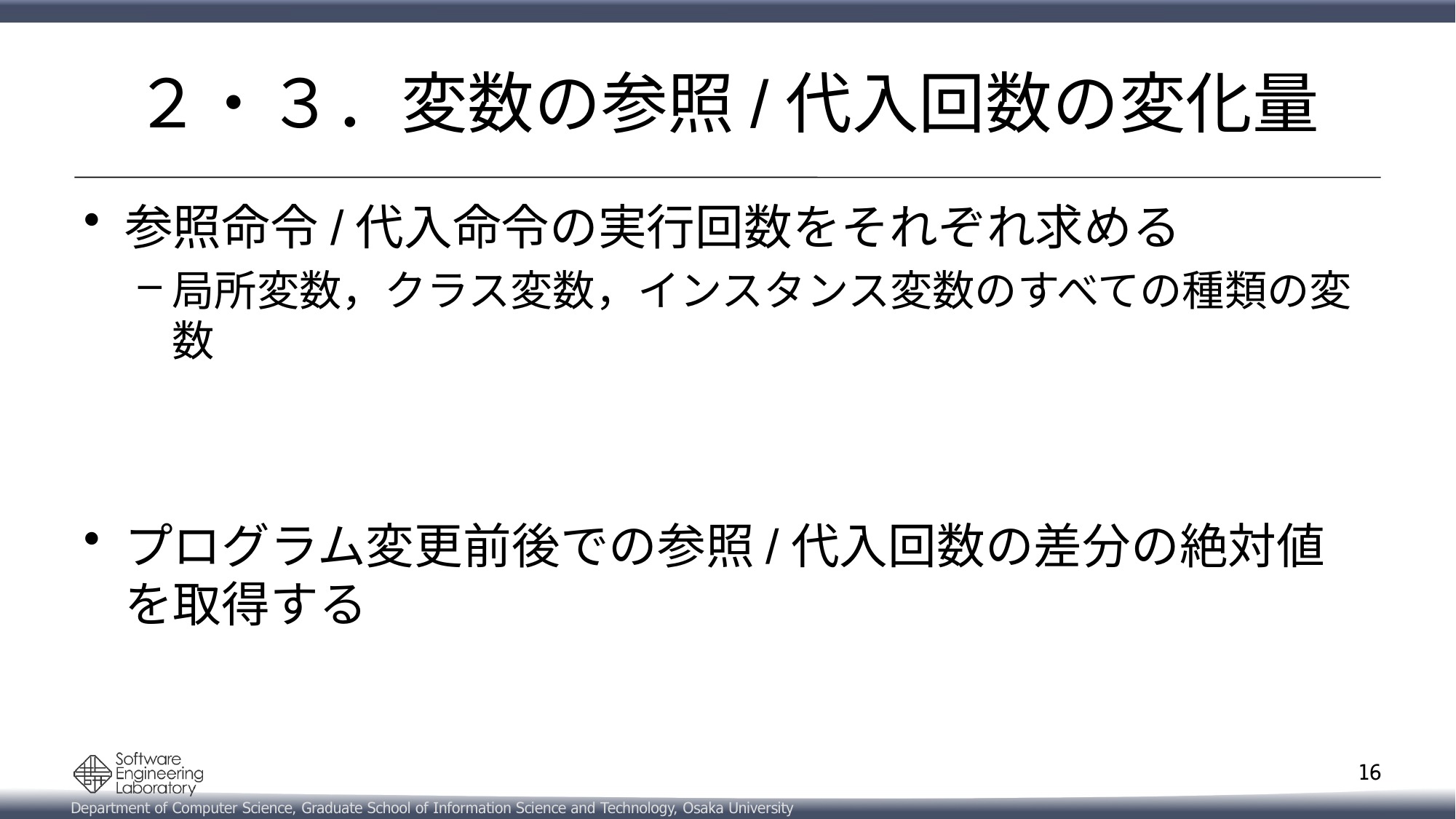

# ２・３．変数の参照/代入回数の変化量
参照命令/代入命令の実行回数をそれぞれ求める
局所変数，クラス変数，インスタンス変数のすべての種類の変数

プログラム変更前後での参照/代入回数の差分の絶対値を取得する

16